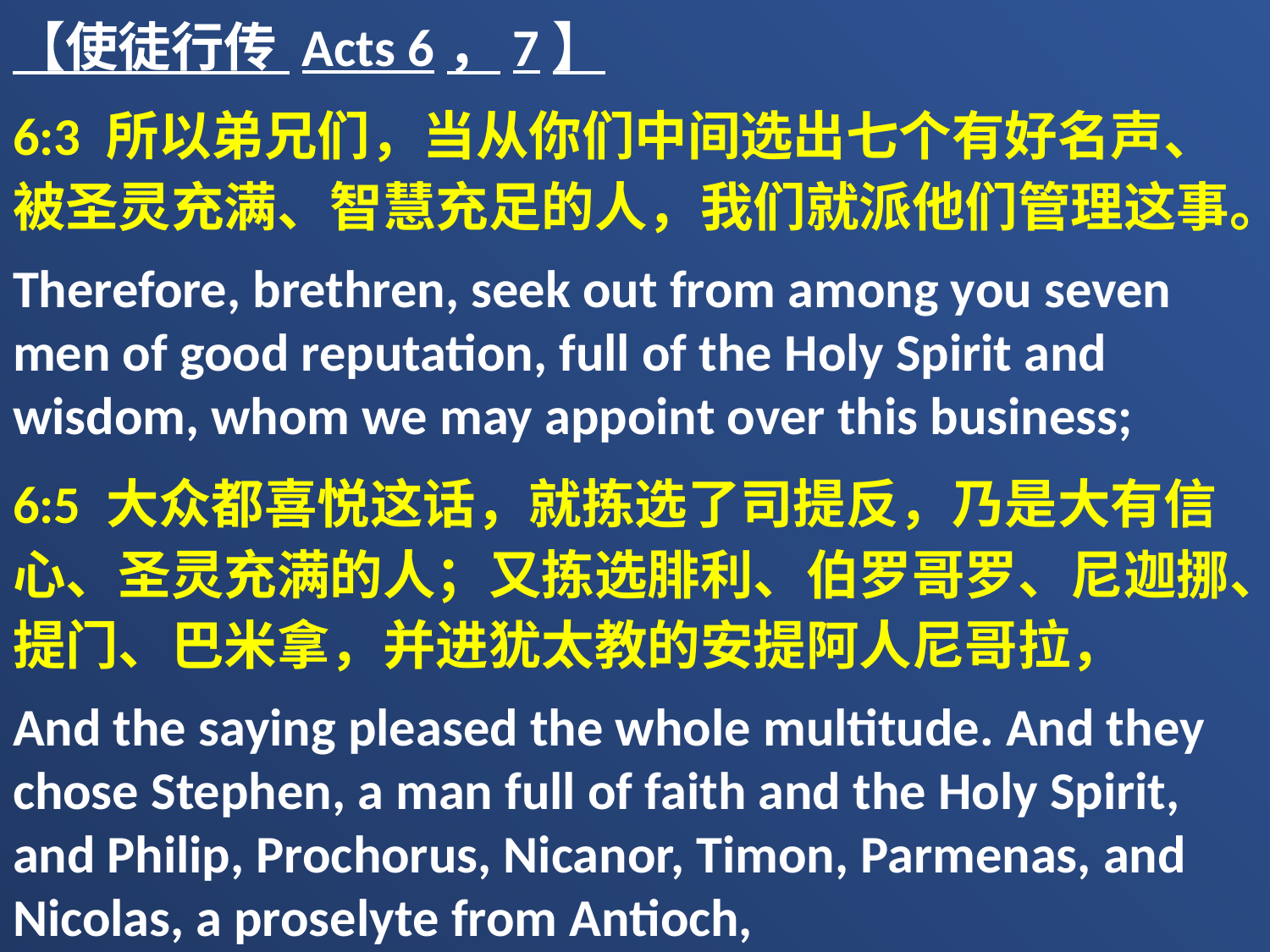

【使徒行传 Acts 6，7】
6:3 所以弟兄们，当从你们中间选出七个有好名声、被圣灵充满、智慧充足的人，我们就派他们管理这事。
Therefore, brethren, seek out from among you seven men of good reputation, full of the Holy Spirit and wisdom, whom we may appoint over this business;
6:5 大众都喜悦这话，就拣选了司提反，乃是大有信心、圣灵充满的人；又拣选腓利、伯罗哥罗、尼迦挪、提门、巴米拿，并进犹太教的安提阿人尼哥拉，
And the saying pleased the whole multitude. And they chose Stephen, a man full of faith and the Holy Spirit, and Philip, Prochorus, Nicanor, Timon, Parmenas, and Nicolas, a proselyte from Antioch,